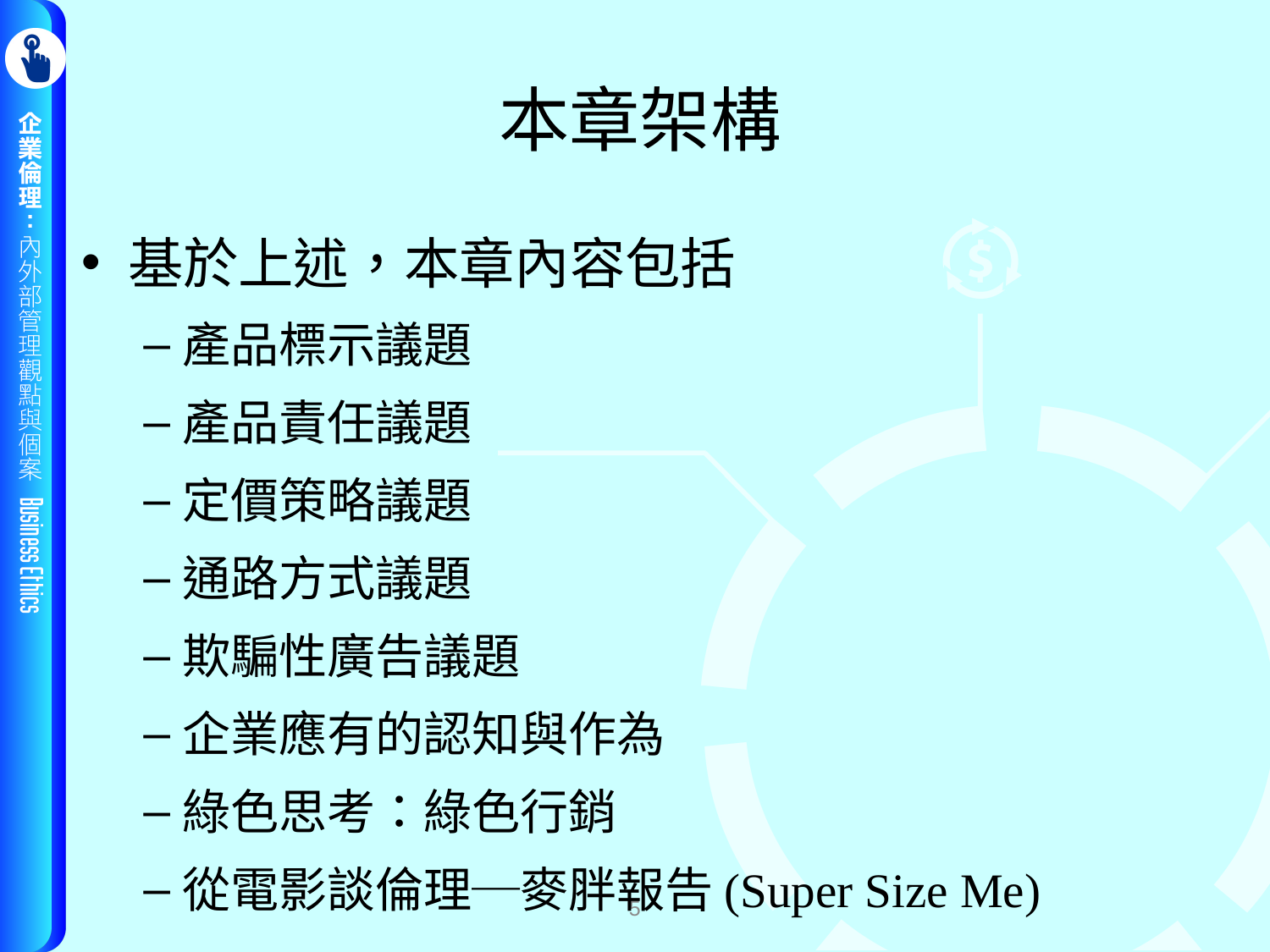

# 本章架構
基於上述，本章內容包括
產品標示議題
產品責任議題
定價策略議題
通路方式議題
欺騙性廣告議題
企業應有的認知與作為
綠色思考：綠色行銷
從電影談倫理─麥胖報告(Super Size Me)
5